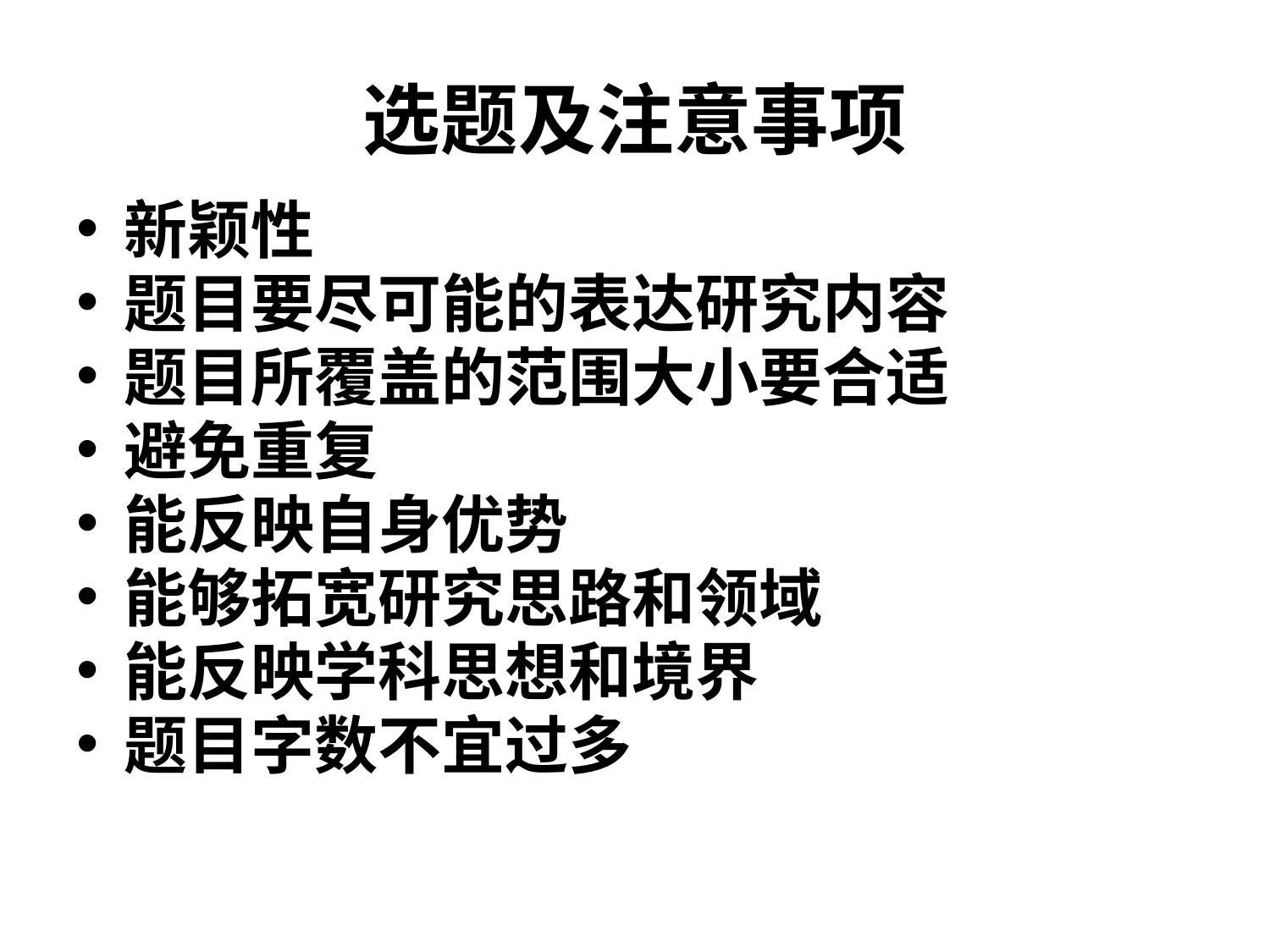

# 选题及注意事项
新颖性
题目要尽可能的表达研究内容
题目所覆盖的范围大小要合适
避免重复
能反映自身优势
能够拓宽研究思路和领域
能反映学科思想和境界
题目字数不宜过多